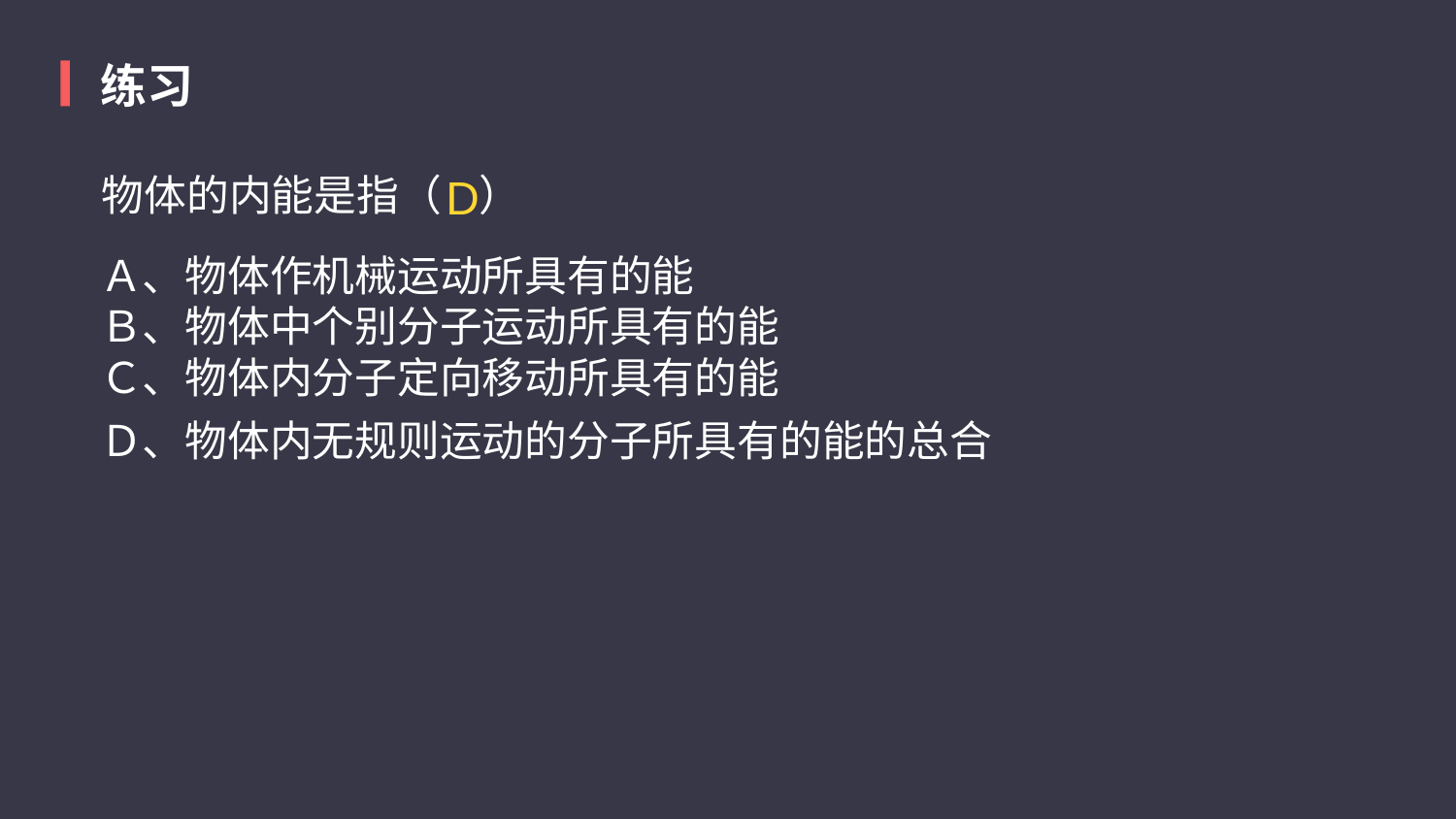

练习

D
物体的内能是指（    ）
Ａ、物体作机械运动所具有的能
Ｂ、物体中个别分子运动所具有的能
Ｃ、物体内分子定向移动所具有的能
Ｄ、物体内无规则运动的分子所具有的能的总合